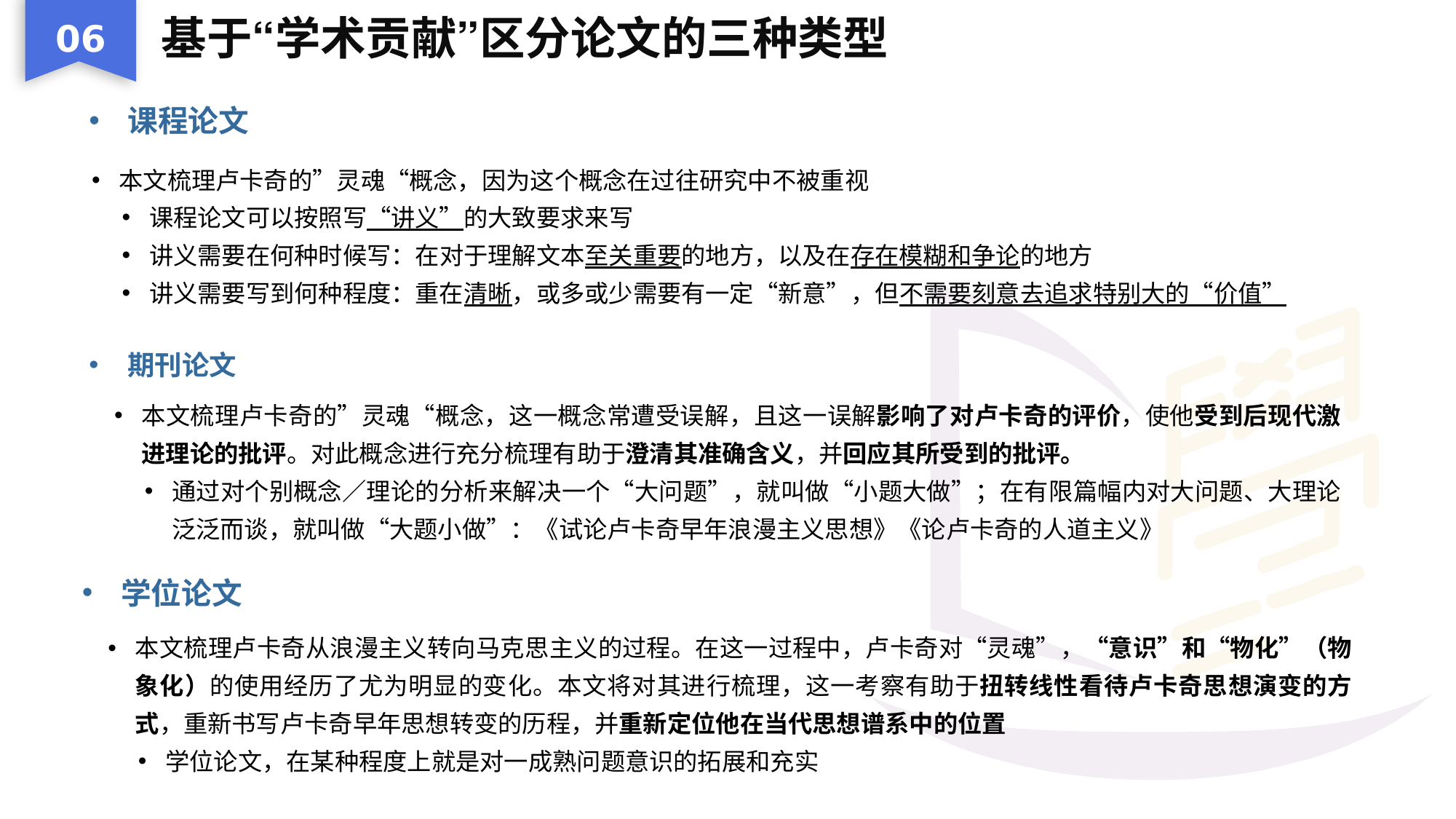

06
基于“学术贡献”区分论文的三种类型
课程论文
本文梳理卢卡奇的”灵魂“概念，因为这个概念在过往研究中不被重视
课程论文可以按照写“讲义”的大致要求来写
讲义需要在何种时候写：在对于理解文本至关重要的地方，以及在存在模糊和争论的地方
讲义需要写到何种程度：重在清晰，或多或少需要有一定“新意”，但不需要刻意去追求特别大的“价值”
期刊论文
本文梳理卢卡奇的”灵魂“概念，这一概念常遭受误解，且这一误解影响了对卢卡奇的评价，使他受到后现代激进理论的批评。对此概念进行充分梳理有助于澄清其准确含义，并回应其所受到的批评。
通过对个别概念／理论的分析来解决一个“大问题”，就叫做“小题大做”；在有限篇幅内对大问题、大理论泛泛而谈，就叫做“大题小做”：《试论卢卡奇早年浪漫主义思想》《论卢卡奇的人道主义》
学位论文
本文梳理卢卡奇从浪漫主义转向马克思主义的过程。在这一过程中，卢卡奇对“灵魂”，“意识”和“物化”（物象化）的使用经历了尤为明显的变化。本文将对其进行梳理，这一考察有助于扭转线性看待卢卡奇思想演变的方式，重新书写卢卡奇早年思想转变的历程，并重新定位他在当代思想谱系中的位置
学位论文，在某种程度上就是对一成熟问题意识的拓展和充实